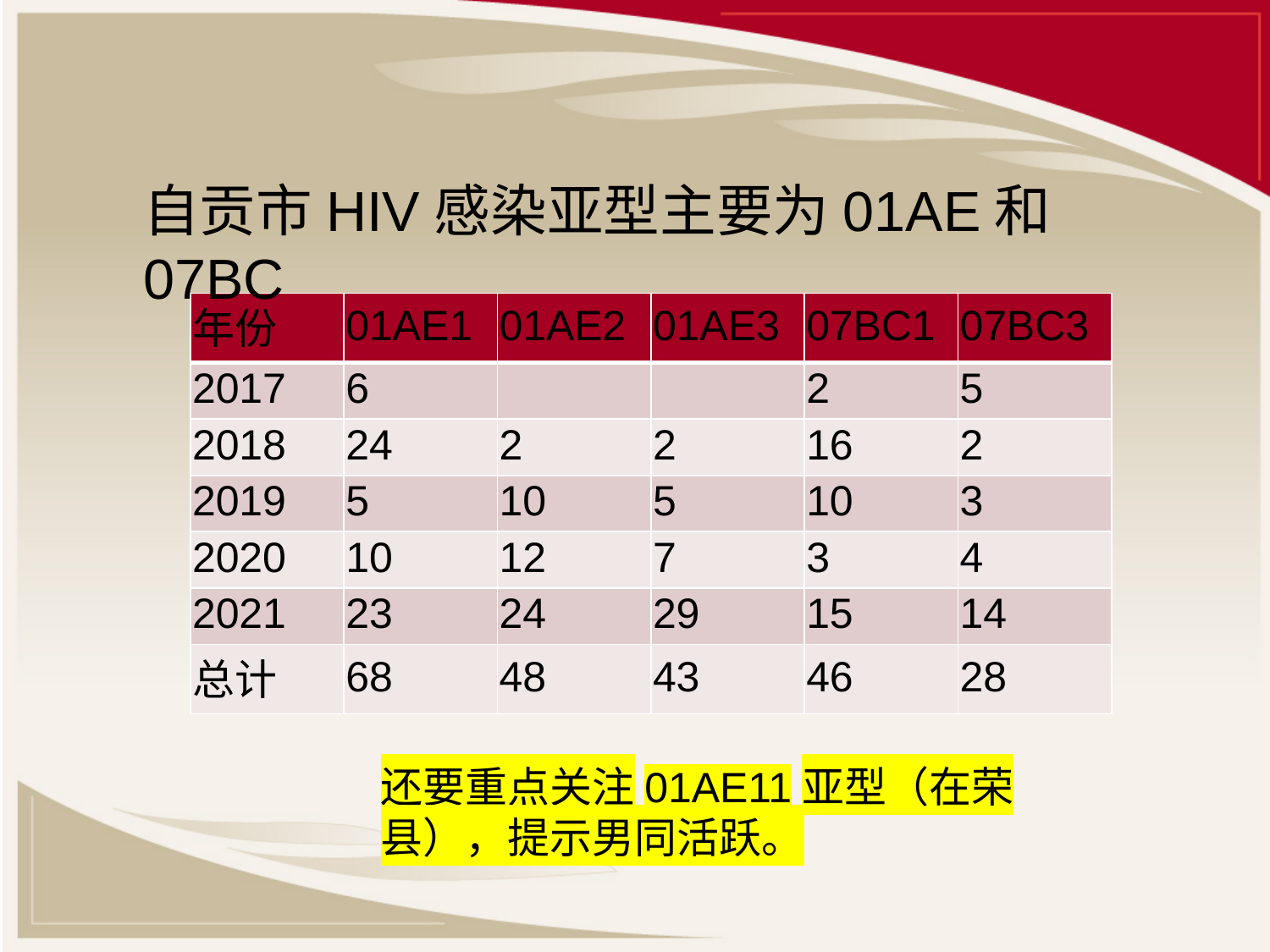

自贡市HIV感染亚型主要为01AE和07BC
| 年份 | 01AE1 | 01AE2 | 01AE3 | 07BC1 | 07BC3 |
| --- | --- | --- | --- | --- | --- |
| 2017 | 6 |  |  | 2 | 5 |
| 2018 | 24 | 2 | 2 | 16 | 2 |
| 2019 | 5 | 10 | 5 | 10 | 3 |
| 2020 | 10 | 12 | 7 | 3 | 4 |
| 2021 | 23 | 24 | 29 | 15 | 14 |
| 总计 | 68 | 48 | 43 | 46 | 28 |
还要重点关注01AE11亚型（在荣县），提示男同活跃。